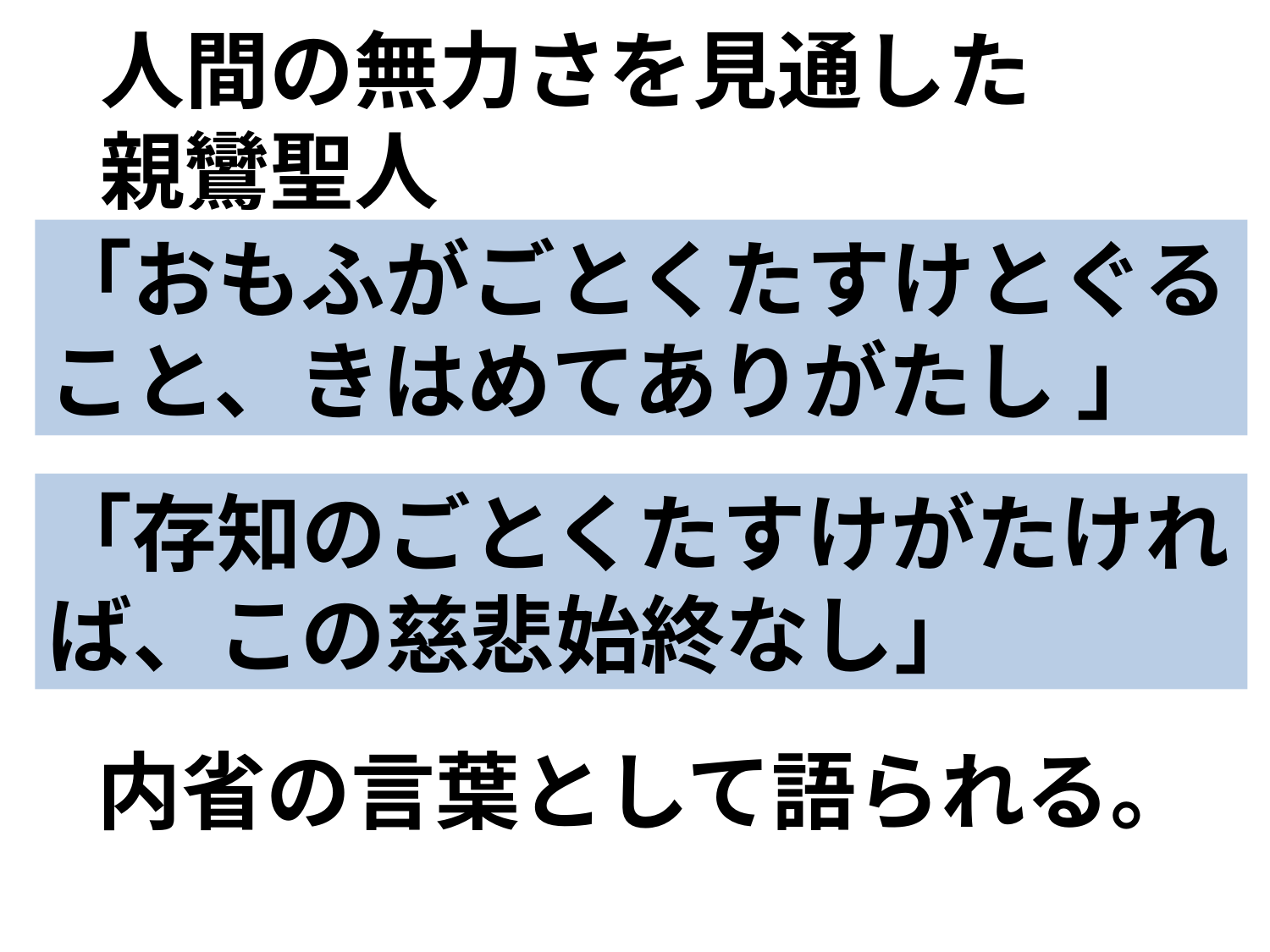

人間の無力さを見通した
親鸞聖人
「おもふがごとくたすけとぐること、きはめてありがたし 」
「存知のごとくたすけがたければ、この慈悲始終なし」
内省の言葉として語られる。